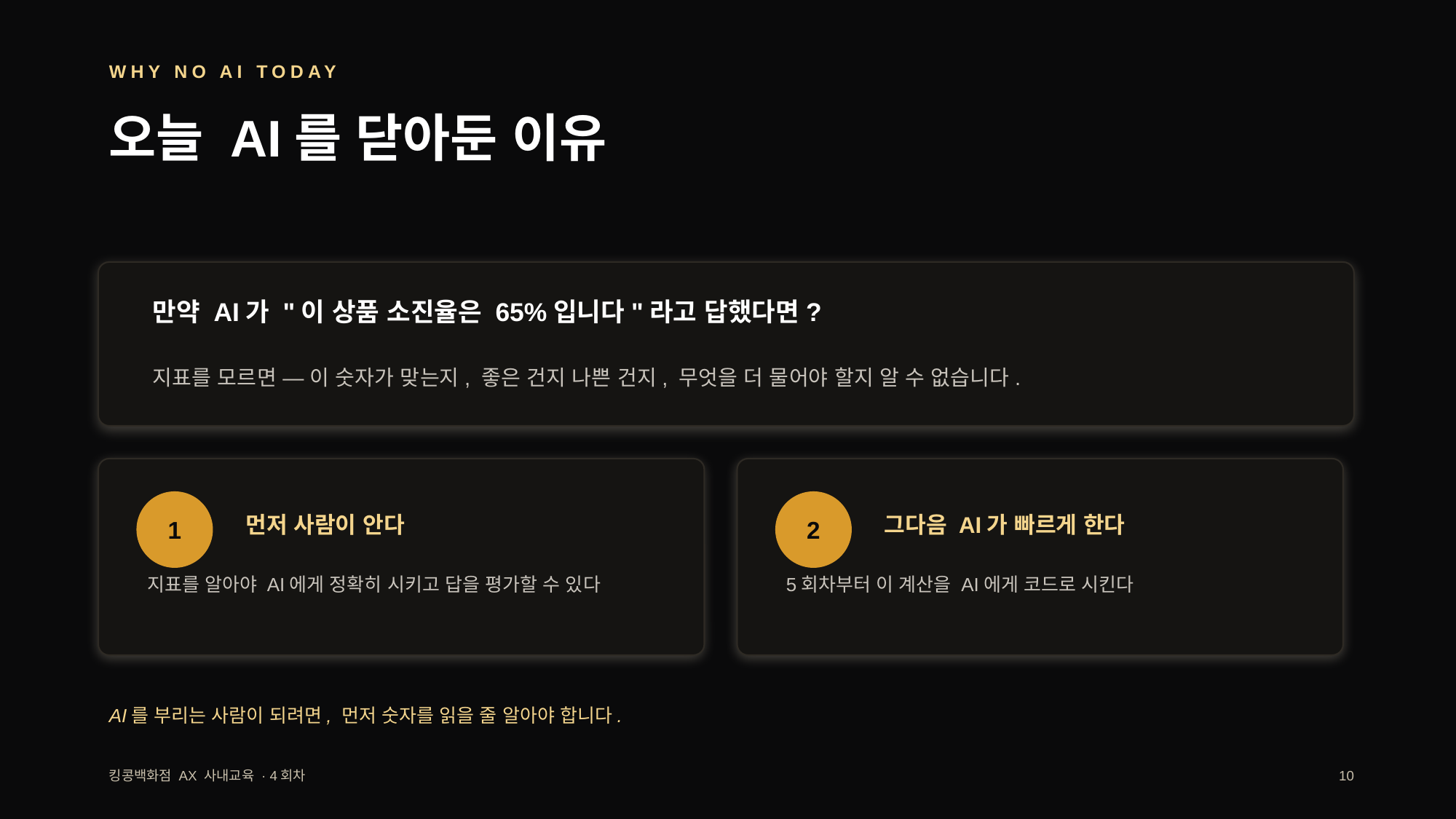

WHY NO AI TODAY
오늘 AI를 닫아둔 이유

만약 AI가 "이 상품 소진율은 65%입니다"라고 답했다면?
지표를 모르면 — 이 숫자가 맞는지, 좋은 건지 나쁜 건지, 무엇을 더 물어야 할지 알 수 없습니다.

1

2
먼저 사람이 안다
그다음 AI가 빠르게 한다
지표를 알아야 AI에게 정확히 시키고 답을 평가할 수 있다
5회차부터 이 계산을 AI에게 코드로 시킨다
AI를 부리는 사람이 되려면, 먼저 숫자를 읽을 줄 알아야 합니다.
킹콩백화점 AX 사내교육 · 4회차
10